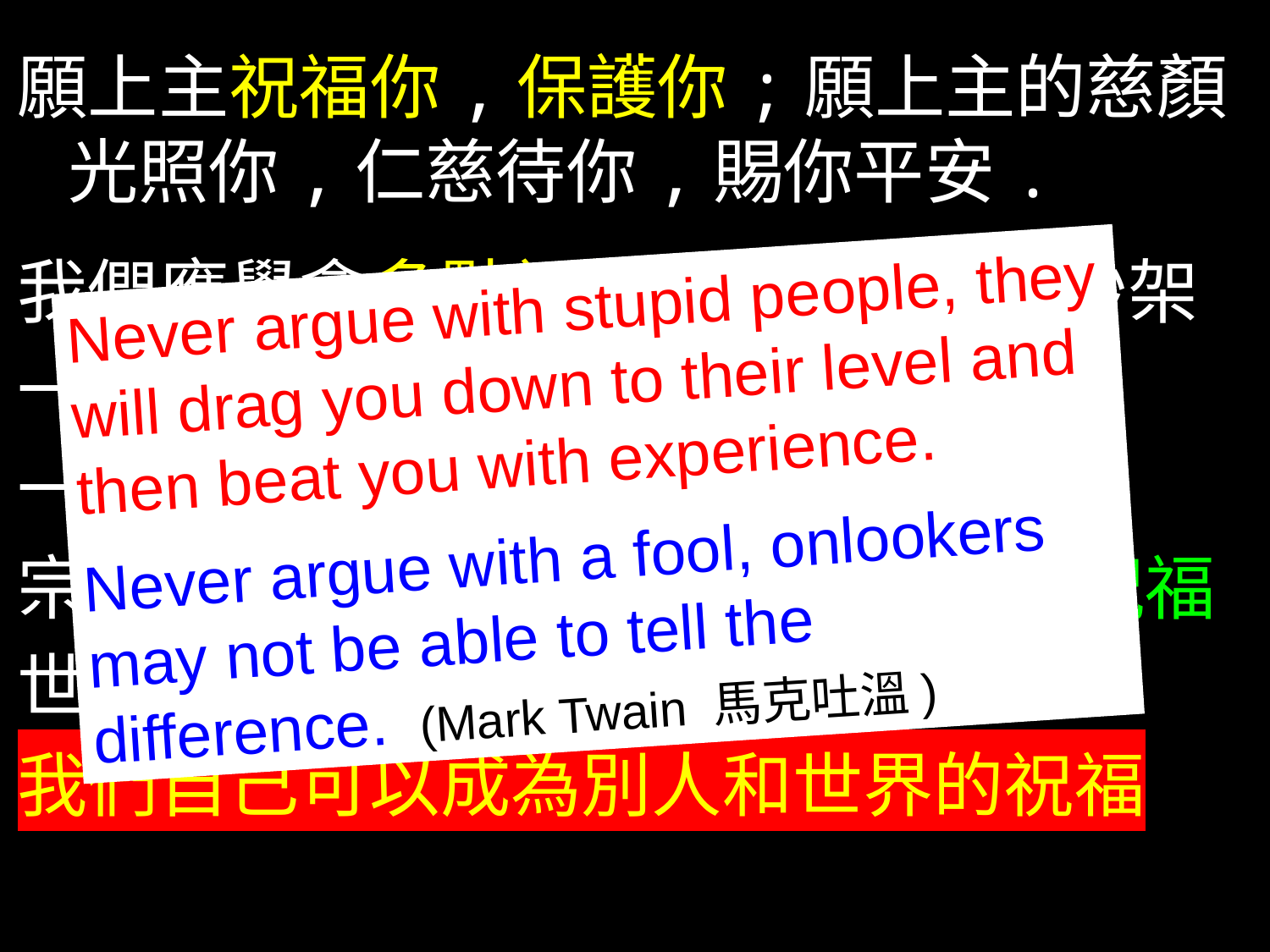

願上主祝福你,保護你;願上主的慈顏光照你,仁慈待你,賜你平安.
我們應學會多點祝福,少點咒罵和吵架
一個更好的人是別人的祝福
一個更好的社會是國家的祝福
宗教發揚各自的優點是其他宗教的祝福
世界大同是全人類的祝福
我們自己可以成為別人和世界的祝福
Never argue with stupid people, they will drag you down to their level and then beat you with experience.
Never argue with a fool, onlookers may not be able to tell the difference.  (Mark Twain 馬克吐溫)